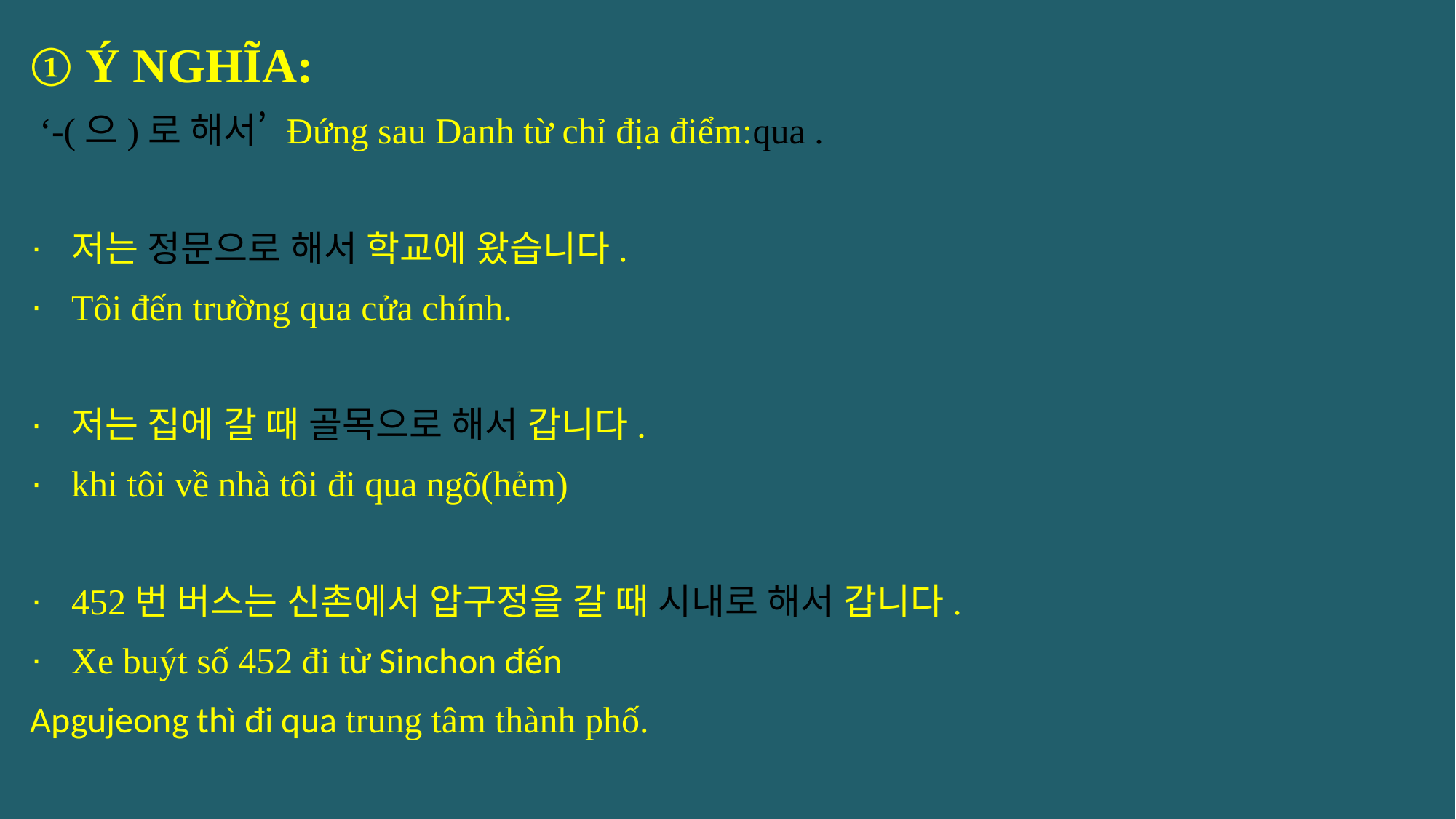

① Ý NGHĨA:
 ‘-(으)로 해서’ Đứng sau Danh từ chỉ địa điểm:qua .

저는 정문으로 해서 학교에 왔습니다.
Tôi đến trường qua cửa chính.

저는 집에 갈 때 골목으로 해서 갑니다.
khi tôi về nhà tôi đi qua ngõ(hẻm)

452번 버스는 신촌에서 압구정을 갈 때 시내로 해서 갑니다.
Xe buýt số 452 đi từ Sinchon đến
Apgujeong thì đi qua trung tâm thành phố.